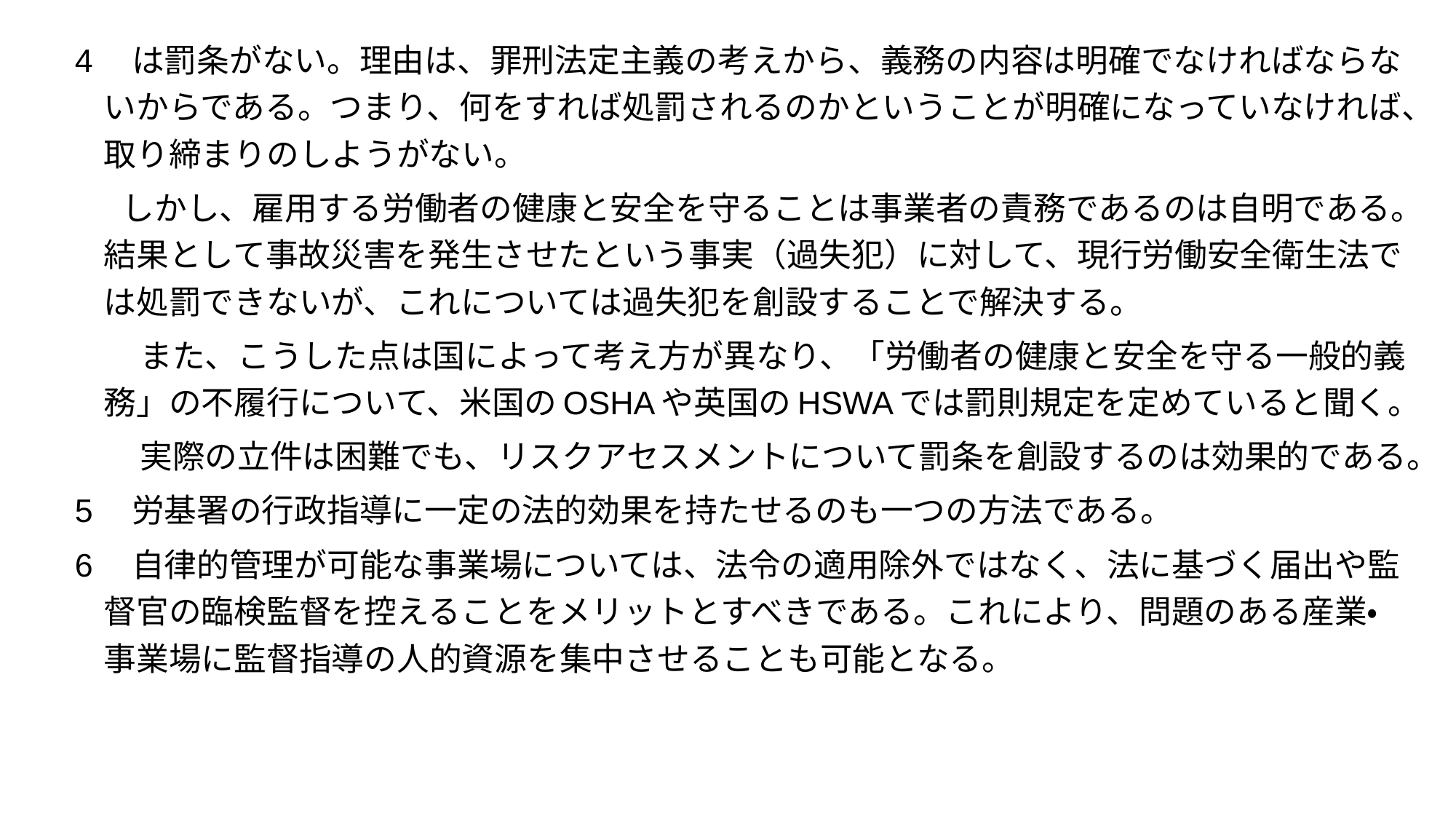

4　は罰条がない。理由は、罪刑法定主義の考えから、義務の内容は明確でなければならないからである。つまり、何をすれば処罰されるのかということが明確になっていなければ、取り締まりのしようがない。
　  しかし、雇用する労働者の健康と安全を守ることは事業者の責務であるのは自明である。結果として事故災害を発生させたという事実（過失犯）に対して、現行労働安全衛生法では処罰できないが、これについては過失犯を創設することで解決する。
　　また、こうした点は国によって考え方が異なり、「労働者の健康と安全を守る一般的義務」の不履行について、米国のOSHAや英国のHSWAでは罰則規定を定めていると聞く。
　　実際の立件は困難でも、リスクアセスメントについて罰条を創設するのは効果的である。
5　労基署の行政指導に一定の法的効果を持たせるのも一つの方法である。
6　自律的管理が可能な事業場については、法令の適用除外ではなく、法に基づく届出や監督官の臨検監督を控えることをメリットとすべきである。これにより、問題のある産業・事業場に監督指導の人的資源を集中させることも可能となる。